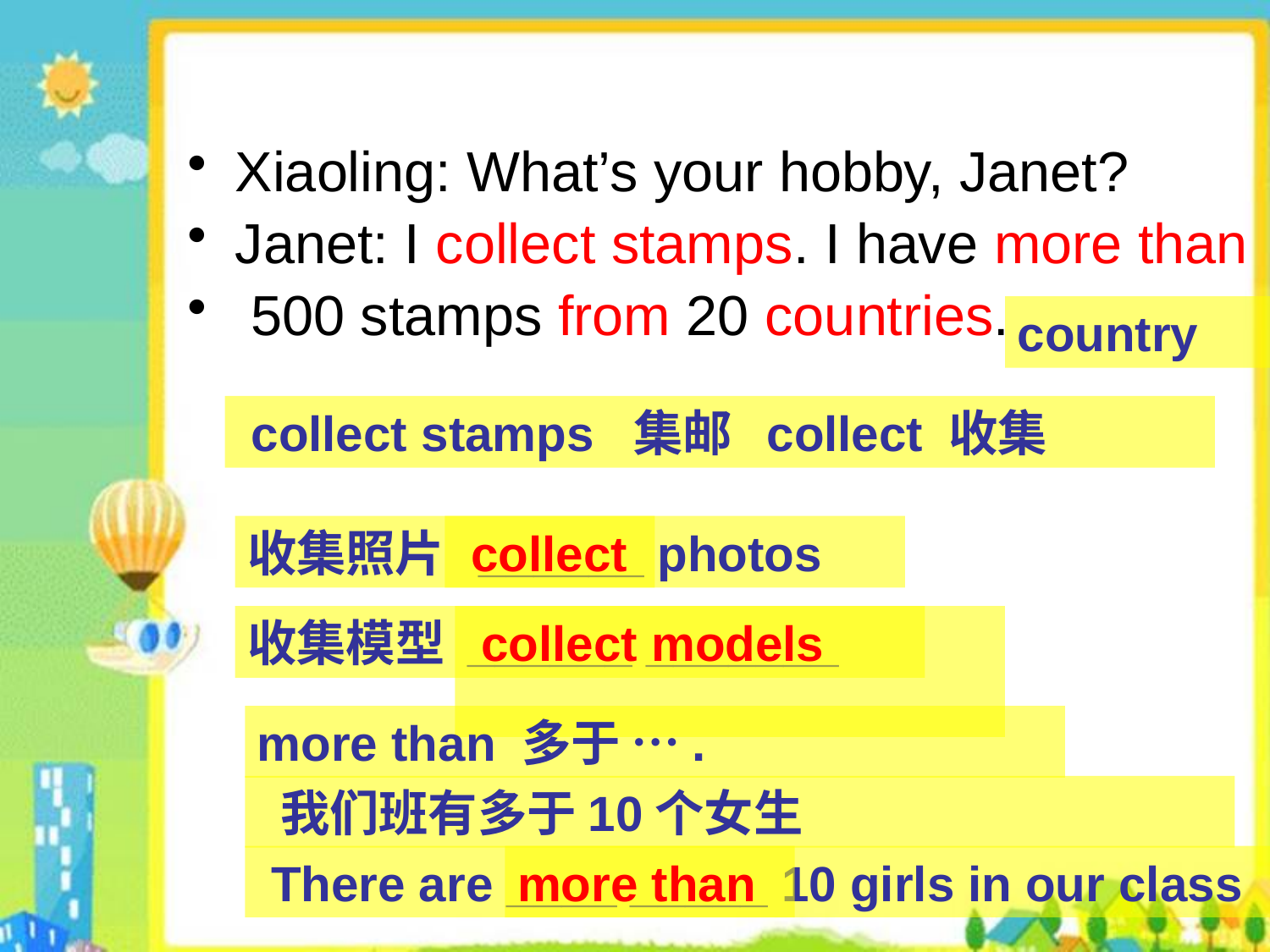

Xiaoling: What’s your hobby, Janet?
Janet: I collect stamps. I have more than
 500 stamps from 20 countries.

country
 collect stamps  集邮  collect 收集
收集照片  ______ photos
 collect
收集模型 ______ _______
 collect models

more than 多于 ….
 我们班有多于10个女生
 There are ____ _____ 10 girls in our class
more than